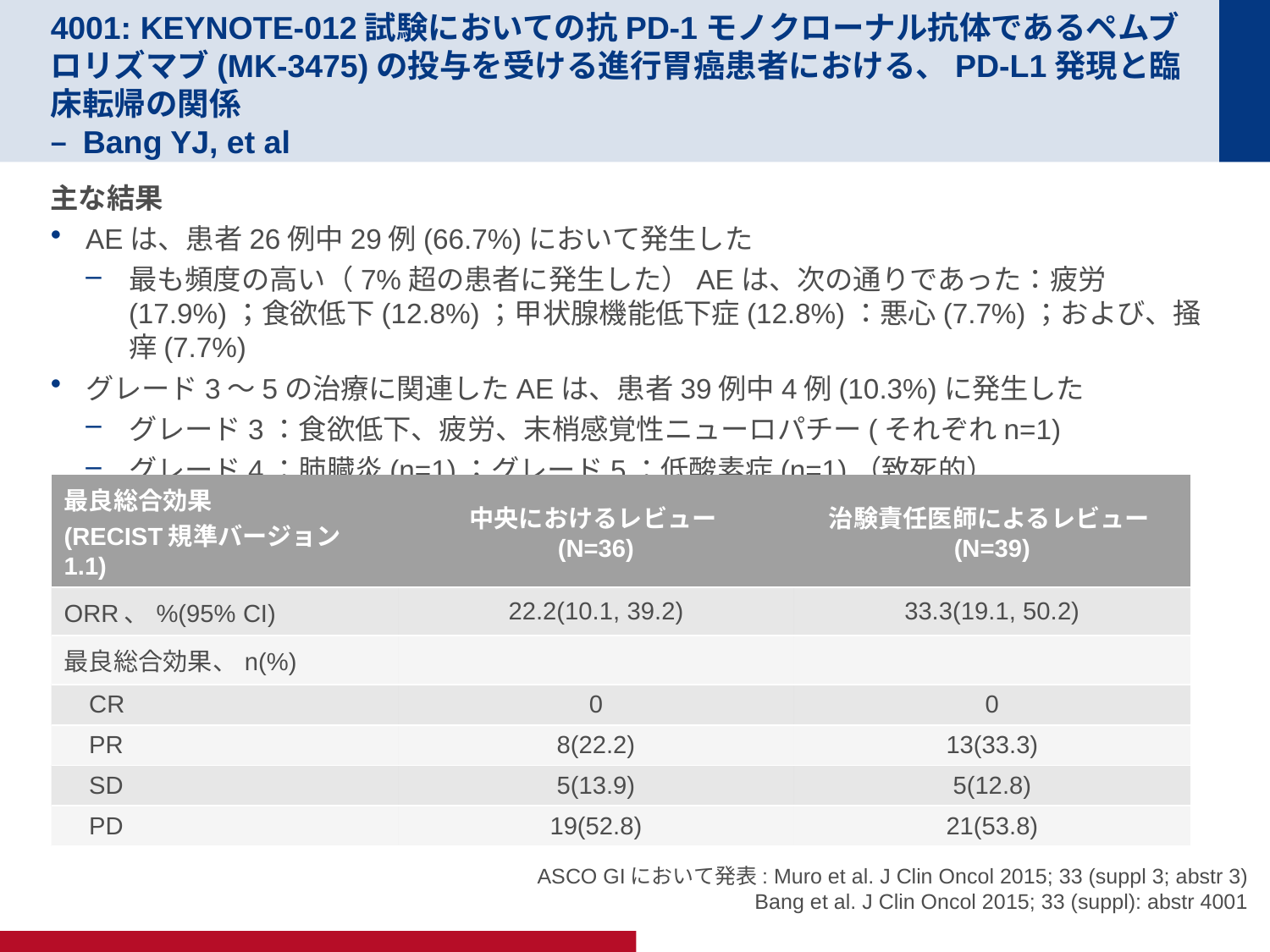

# 4001: KEYNOTE-012試験においての抗PD-1モノクローナル抗体であるペムブロリズマブ(MK-3475)の投与を受ける進行胃癌患者における、PD-L1発現と臨床転帰の関係 – Bang YJ, et al
主な結果
AEは、患者26例中29例(66.7%)において発生した
最も頻度の高い（7%超の患者に発生した）AEは、次の通りであった：疲労(17.9%)；食欲低下(12.8%)；甲状腺機能低下症(12.8%)：悪心(7.7%)；および、掻痒(7.7%)
グレード3～5の治療に関連したAEは、患者39例中4例(10.3%)に発生した
グレード3：食欲低下、疲労、末梢感覚性ニューロパチー(それぞれn=1)
グレード4：肺臓炎(n=1)；グレード5：低酸素症(n=1)（致死的）
| 最良総合効果 (RECIST規準バージョン1.1) | 中央におけるレビュー (N=36) | 治験責任医師によるレビュー (N=39) |
| --- | --- | --- |
| ORR、%(95% CI) | 22.2(10.1, 39.2) | 33.3(19.1, 50.2) |
| 最良総合効果、n(%) |  |  |
| CR | 0 | 0 |
| PR | 8(22.2) | 13(33.3) |
| SD | 5(13.9) | 5(12.8) |
| PD | 19(52.8) | 21(53.8) |
ASCO GIにおいて発表: Muro et al. J Clin Oncol 2015; 33 (suppl 3; abstr 3)
Bang et al. J Clin Oncol 2015; 33 (suppl): abstr 4001